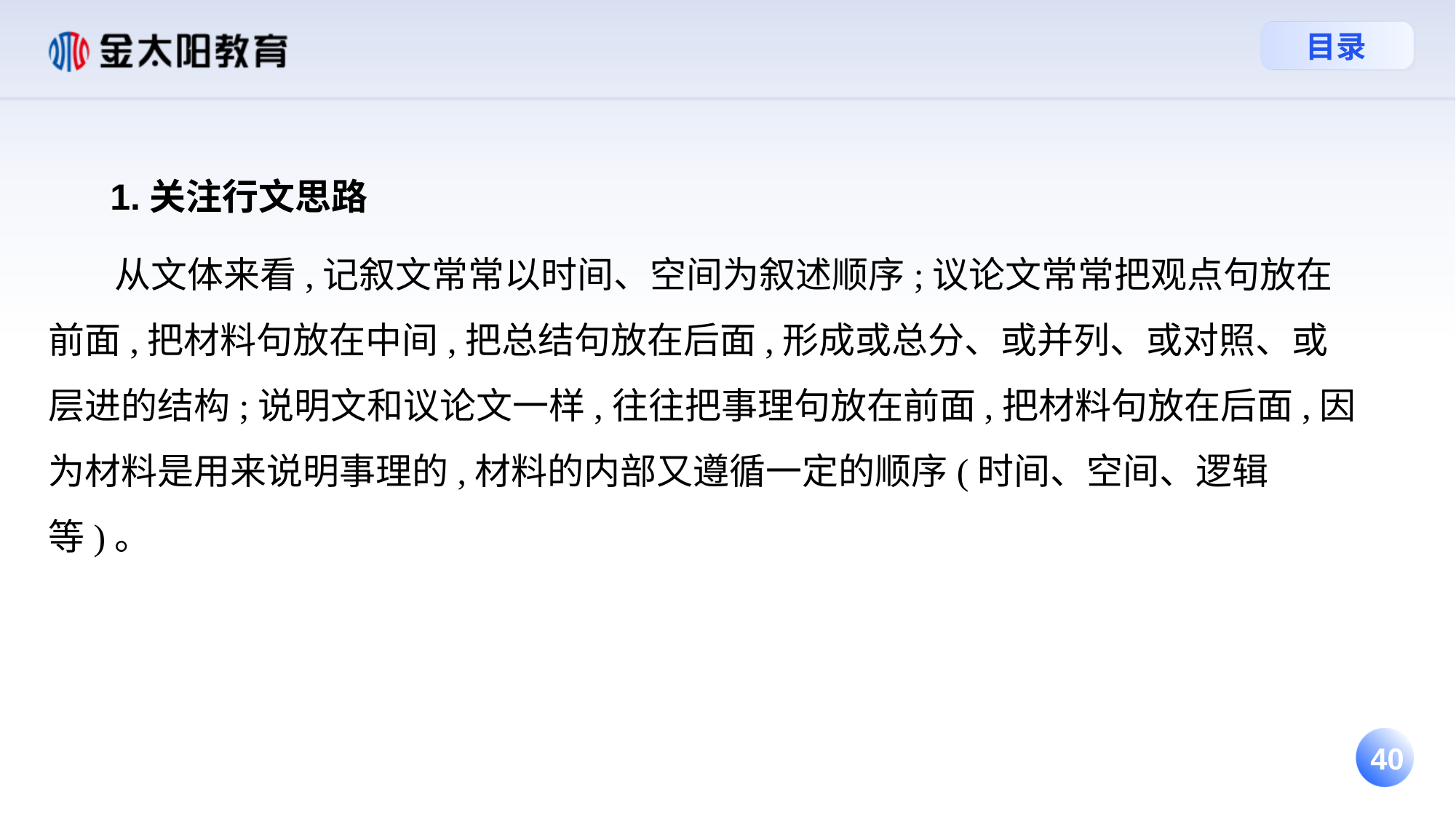

1.关注行文思路
      从文体来看,记叙文常常以时间、空间为叙述顺序;议论文常常把观点句放在前面,把材料句放在中间,把总结句放在后面,形成或总分、或并列、或对照、或层进的结构;说明文和议论文一样,往往把事理句放在前面,把材料句放在后面,因为材料是用来说明事理的,材料的内部又遵循一定的顺序(时间、空间、逻辑等)。